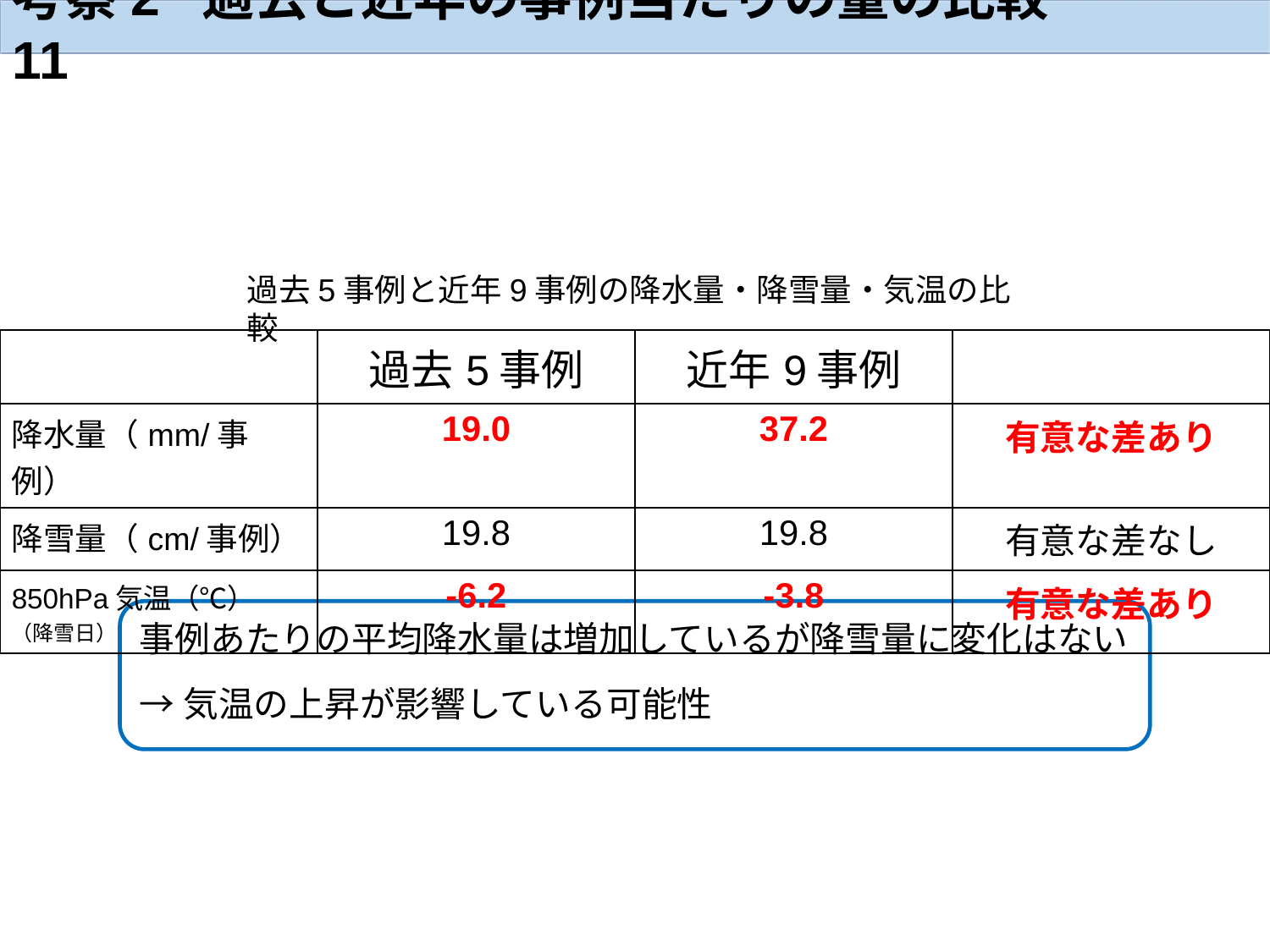

考察2  過去と近年の事例当たりの量の比較　　　11
過去5事例と近年9事例の降水量・降雪量・気温の比較
|  | 過去5事例 | 近年9事例 |  |
| --- | --- | --- | --- |
| 降水量（mm/事例） | 19.0 | 37.2 | 有意な差あり |
| 降雪量（cm/事例） | 19.8 | 19.8 | 有意な差なし |
| 850hPa気温（℃） （降雪日） | -6.2 | -3.8 | 有意な差あり |
事例あたりの平均降水量は増加しているが降雪量に変化はない

→気温の上昇が影響している可能性